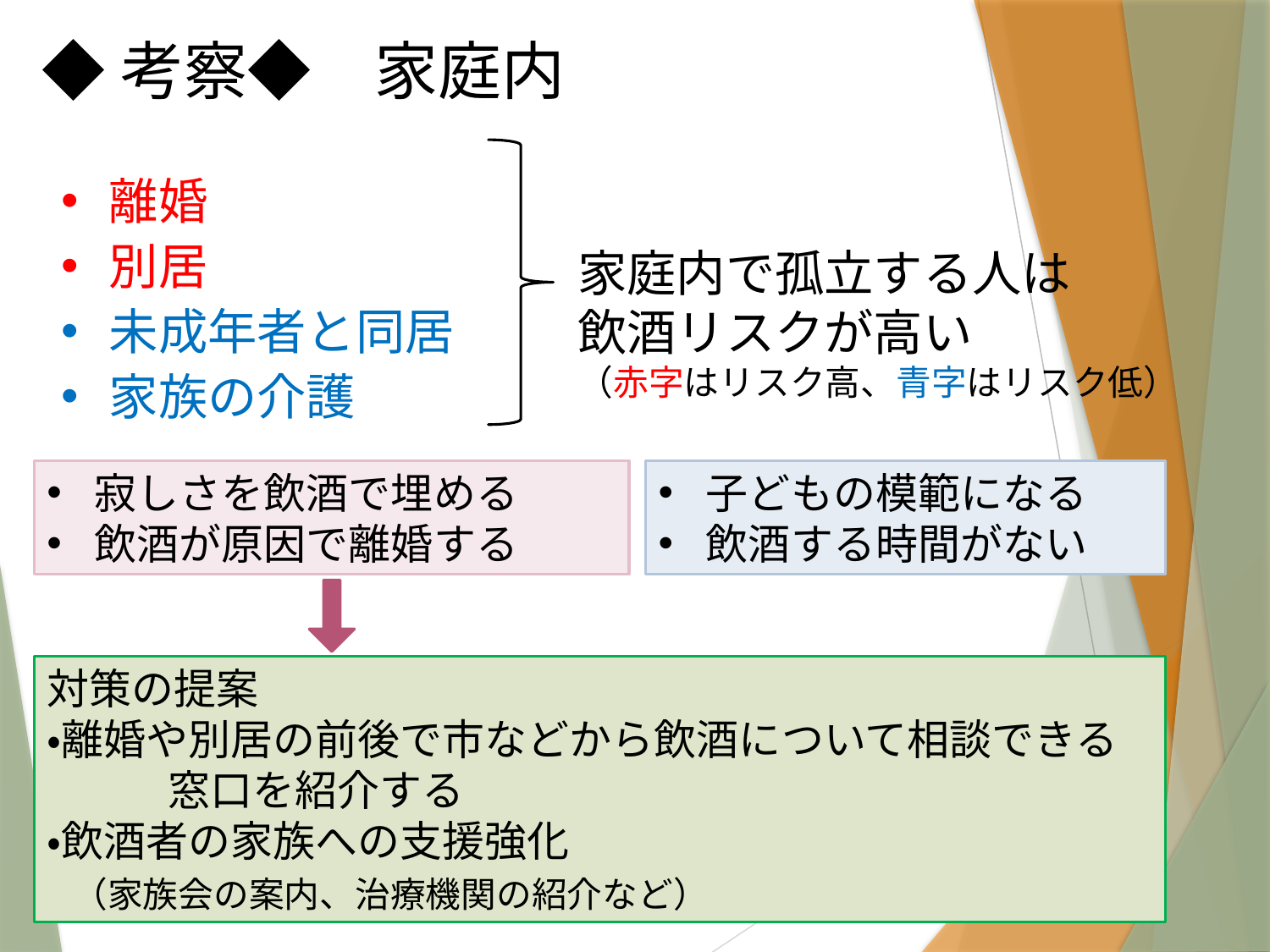

◆考察◆　家庭内

離婚
別居
未成年者と同居
家族の介護

家庭内で孤立する人は
飲酒リスクが高い
（赤字はリスク高、青字はリスク低）
寂しさを飲酒で埋める
飲酒が原因で離婚する
子どもの模範になる
飲酒する時間がない

対策の提案
・離婚や別居の前後で市などから飲酒について相談できる　　窓口を紹介する
・飲酒者の家族への支援強化
（家族会の案内、治療機関の紹介など）